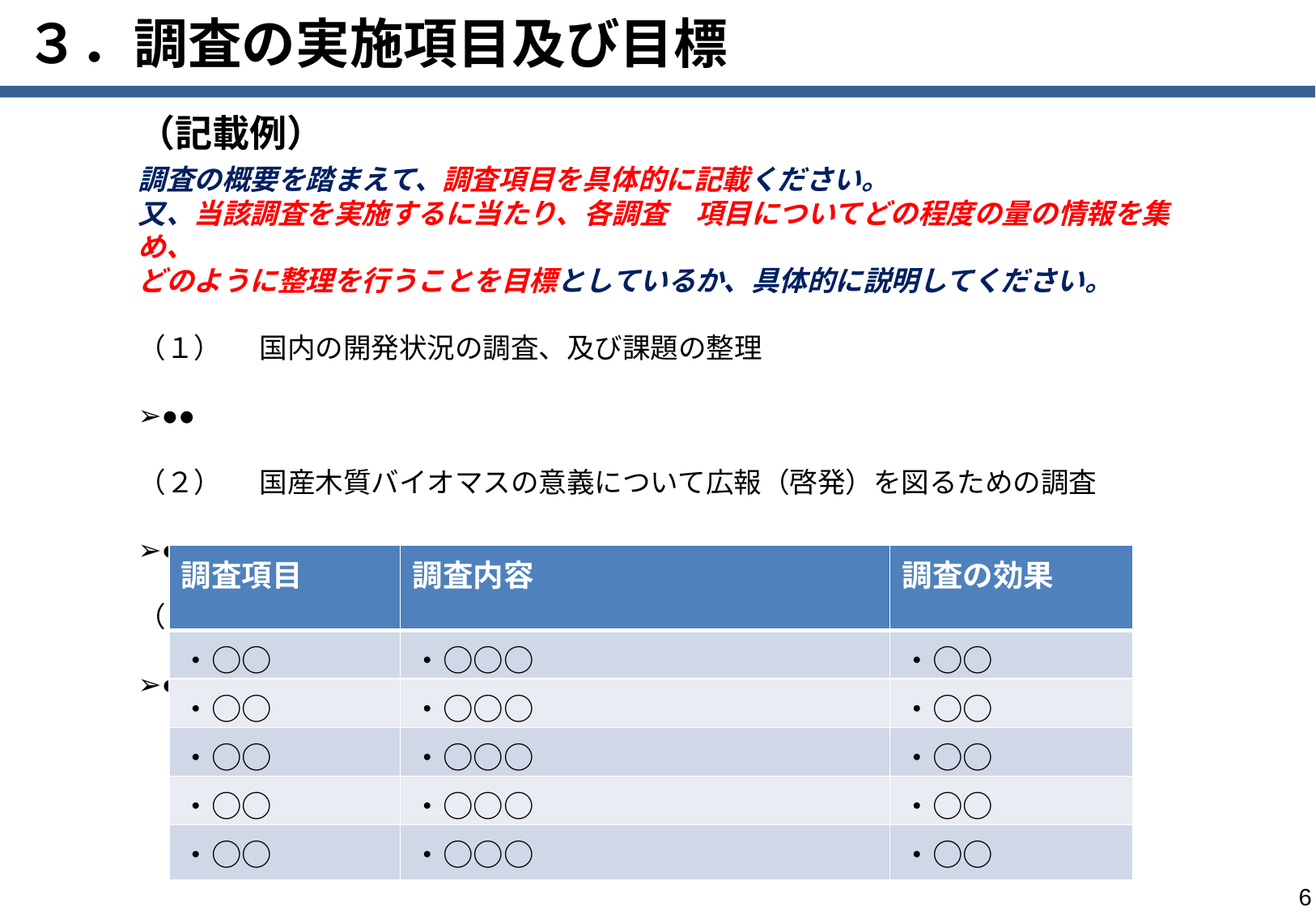

# ３．調査の実施項目及び目標
（記載例）
調査の概要を踏まえて、調査項目を具体的に記載ください。
又、当該調査を実施するに当たり、各調査　項目についてどの程度の量の情報を集め、
どのように整理を行うことを目標としているか、具体的に説明してください。

（１）	国内の開発状況の調査、及び課題の整理

➢●●

（２）	国産木質バイオマスの意義について広報（啓発）を図るための調査

➢●●

（３）情報共有・情報発信を目的としたプラットフォーム構築に係る検討

➢●●

| 調査項目 | 調査内容 | 調査の効果 |
| --- | --- | --- |
| ・○○ | ・○○○ | ・○○ |
| ・○○ | ・○○○ | ・○○ |
| ・○○ | ・○○○ | ・○○ |
| ・○○ | ・○○○ | ・○○ |
| ・○○ | ・○○○ | ・○○ |
6